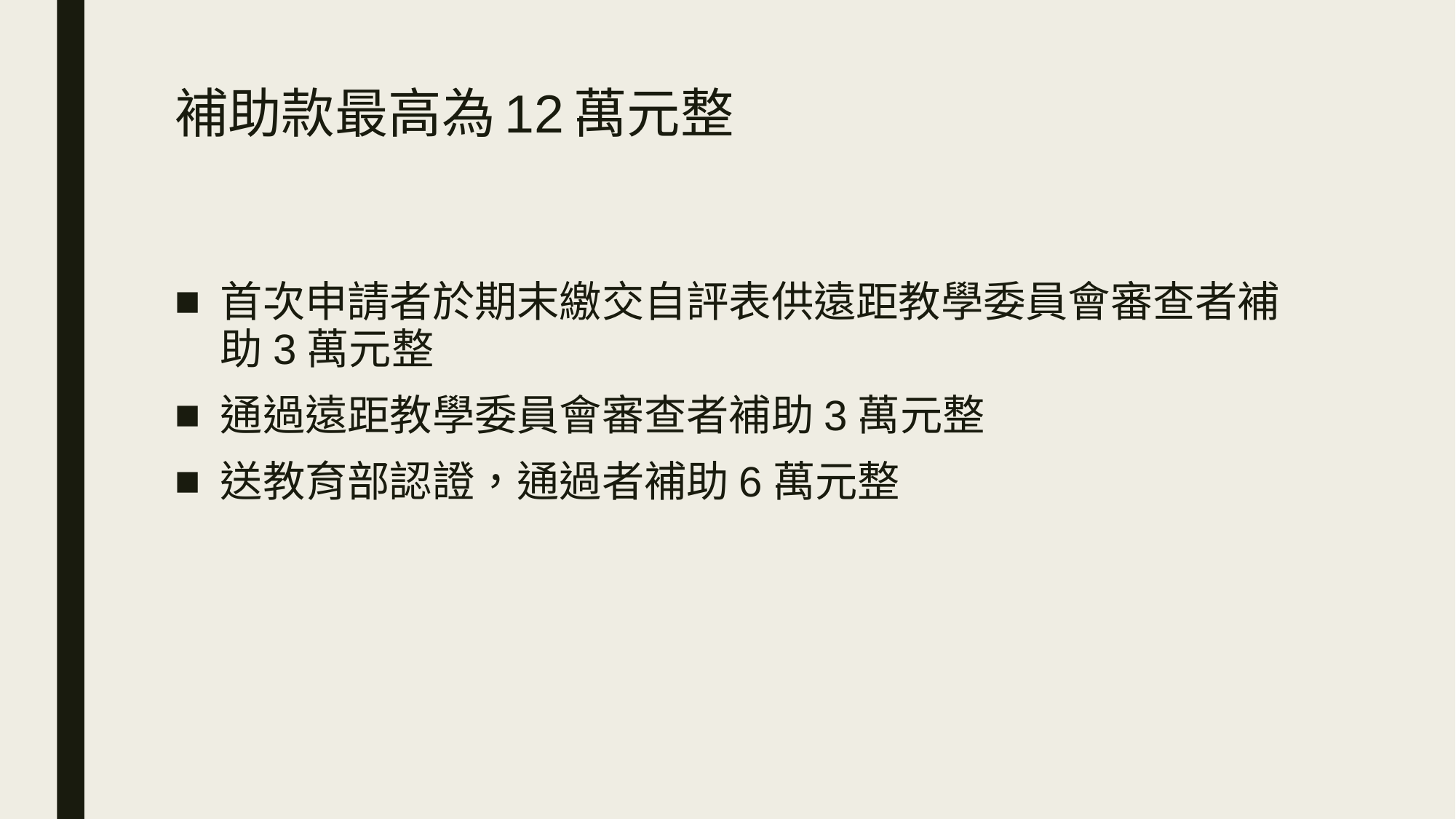

# 補助款最高為12萬元整
首次申請者於期末繳交自評表供遠距教學委員會審查者補助3萬元整
通過遠距教學委員會審查者補助3萬元整
送教育部認證，通過者補助6萬元整